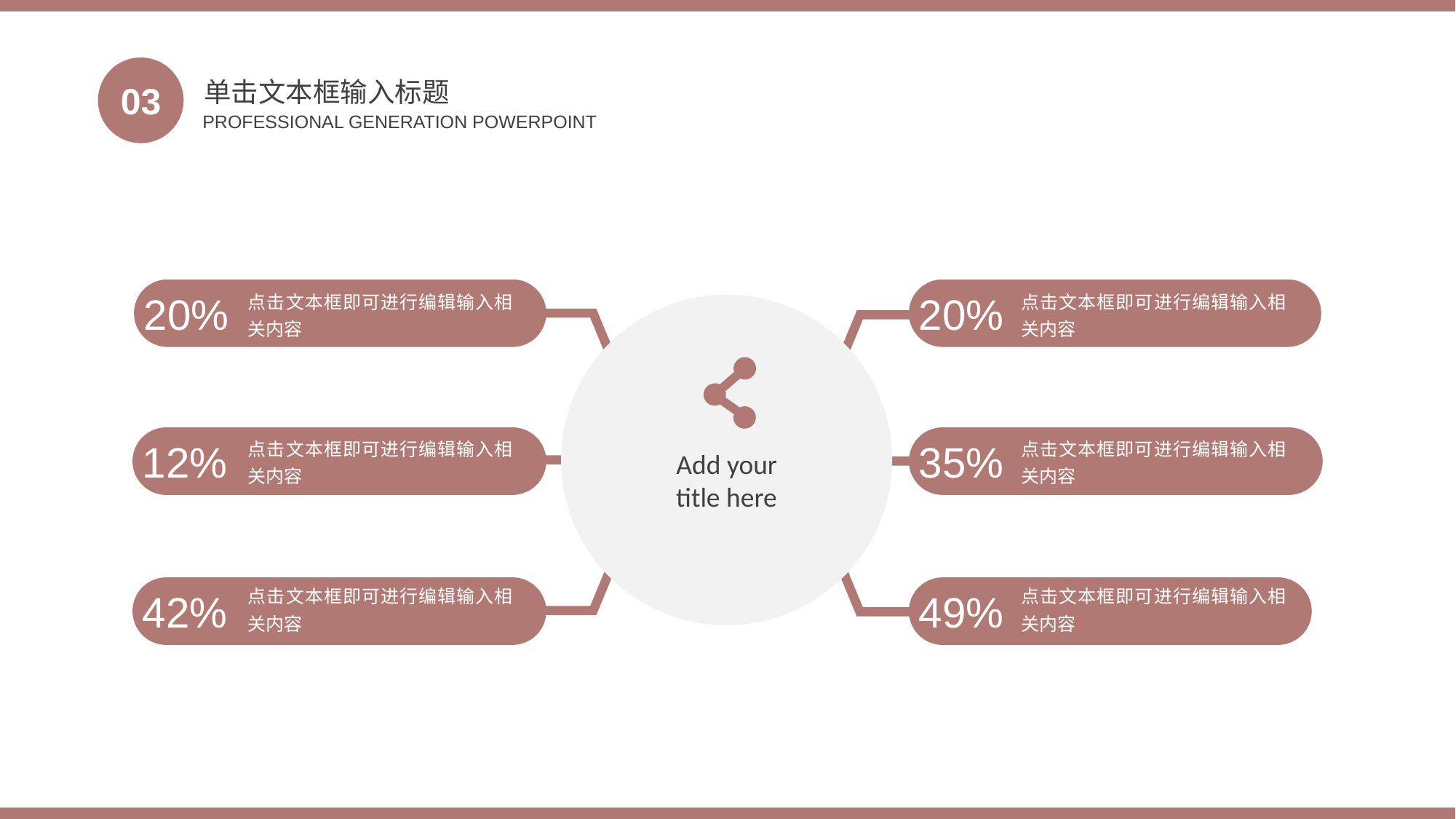

单击文本框输入标题

03
PROFESSIONAL GENERATION POWERPOINT
20%
20%
点击文本框即可进行编辑输入相关内容
点击文本框即可进行编辑输入相关内容

点击文本框即可进行编辑输入相关内容
点击文本框即可进行编辑输入相关内容
12%
35%
Add your title here

点击文本框即可进行编辑输入相关内容
点击文本框即可进行编辑输入相关内容
42%
49%